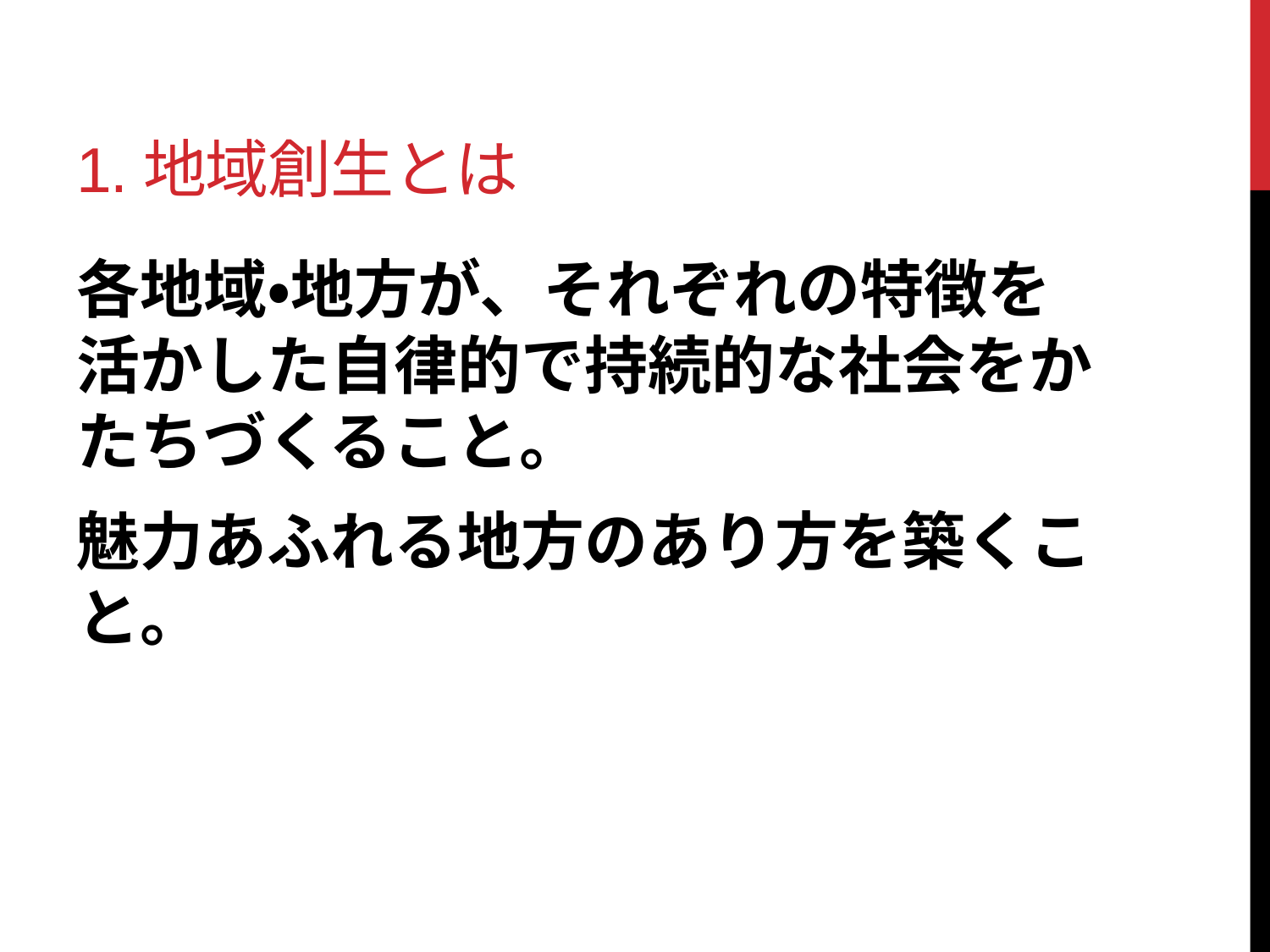

# 1.地域創生とは

各地域・地方が、それぞれの特徴を活かした自律的で持続的な社会をかたちづくること。
魅力あふれる地方のあり方を築くこと。